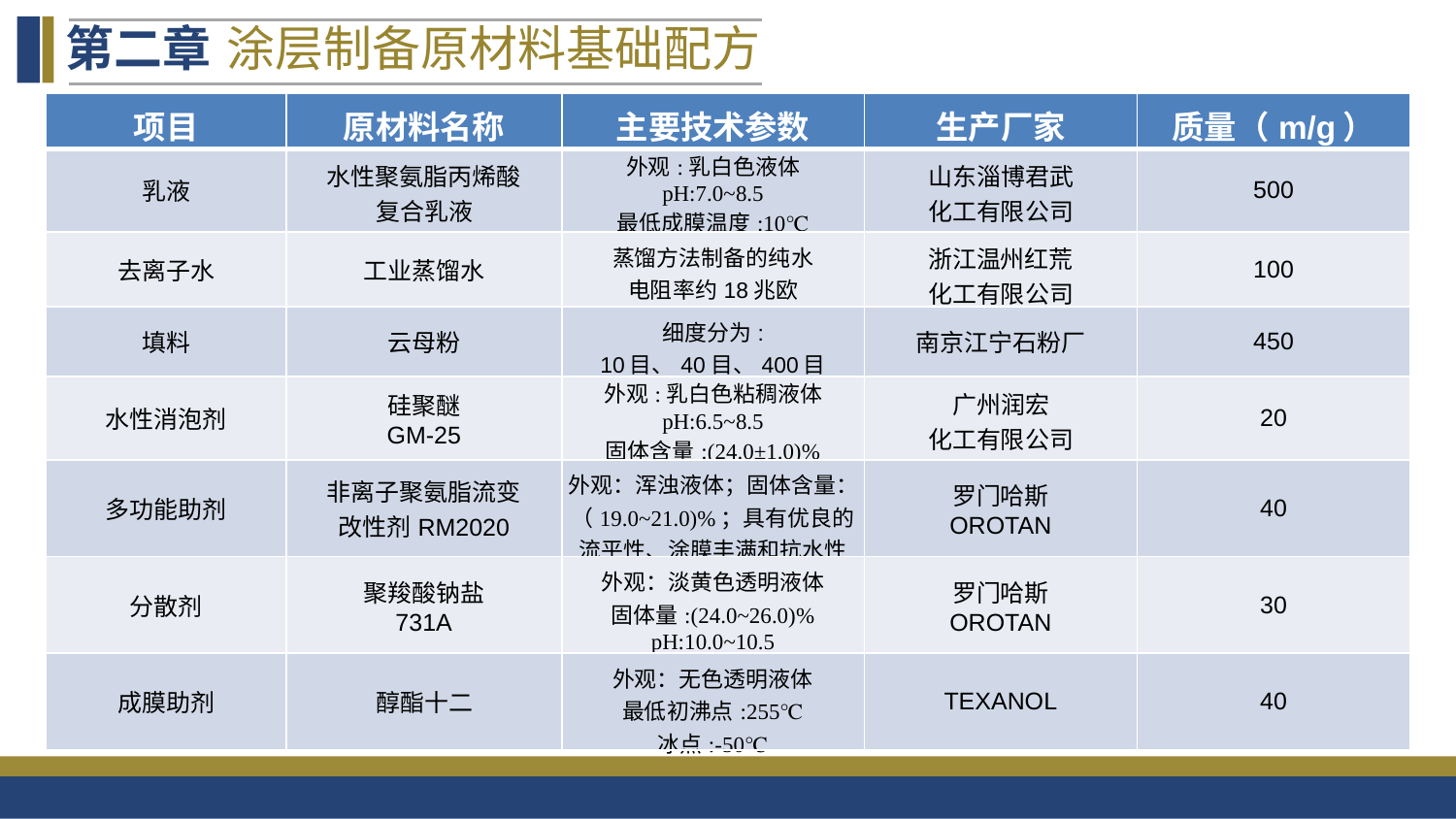

第二章
涂层制备原材料基础配方
| 项目 | 原材料名称 | 主要技术参数 | 生产厂家 | 质量（m/g） |
| --- | --- | --- | --- | --- |
| 乳液 | 水性聚氨脂丙烯酸 复合乳液 | 外观:乳白色液体 pH:7.0~8.5 最低成膜温度:10℃ | 山东淄博君武 化工有限公司 | 500 |
| 去离子水 | 工业蒸馏水 | 蒸馏方法制备的纯水 电阻率约18兆欧 | 浙江温州红荒 化工有限公司 | 100 |
| 填料 | 云母粉 | 细度分为: 10目、40目、400目 | 南京江宁石粉厂 | 450 |
| 水性消泡剂 | 硅聚醚 GM-25 | 外观:乳白色粘稠液体 pH:6.5~8.5 固体含量:(24.0±1.0)% | 广州润宏 化工有限公司 | 20 |
| 多功能助剂 | 非离子聚氨脂流变 改性剂RM2020 | 外观：浑浊液体；固体含量：（19.0~21.0)%；具有优良的流平性、涂膜丰满和抗水性 | 罗门哈斯 OROTAN | 40 |
| 分散剂 | 聚羧酸钠盐 731A | 外观：淡黄色透明液体 固体量:(24.0~26.0)% pH:10.0~10.5 | 罗门哈斯 OROTAN | 30 |
| 成膜助剂 | 醇酯十二 | 外观：无色透明液体 最低初沸点:255℃ 冰点:-50℃ | TEXANOL | 40 |